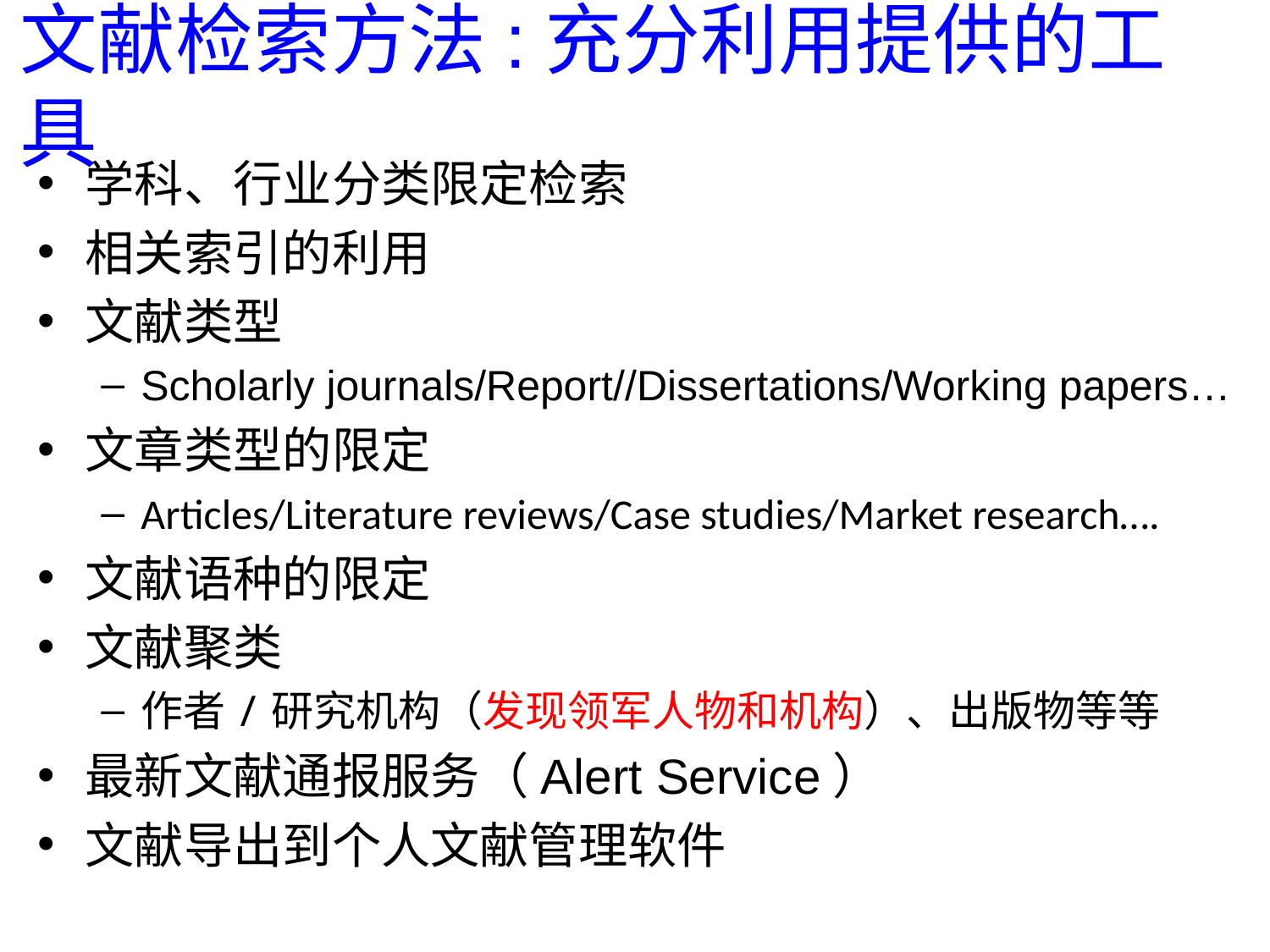

# 文献检索方法:充分利用提供的工具
学科、行业分类限定检索
相关索引的利用
文献类型
Scholarly journals/Report//Dissertations/Working papers…
文章类型的限定
Articles/Literature reviews/Case studies/Market research….
文献语种的限定
文献聚类
作者/研究机构（发现领军人物和机构）、出版物等等
最新文献通报服务（Alert Service）
文献导出到个人文献管理软件